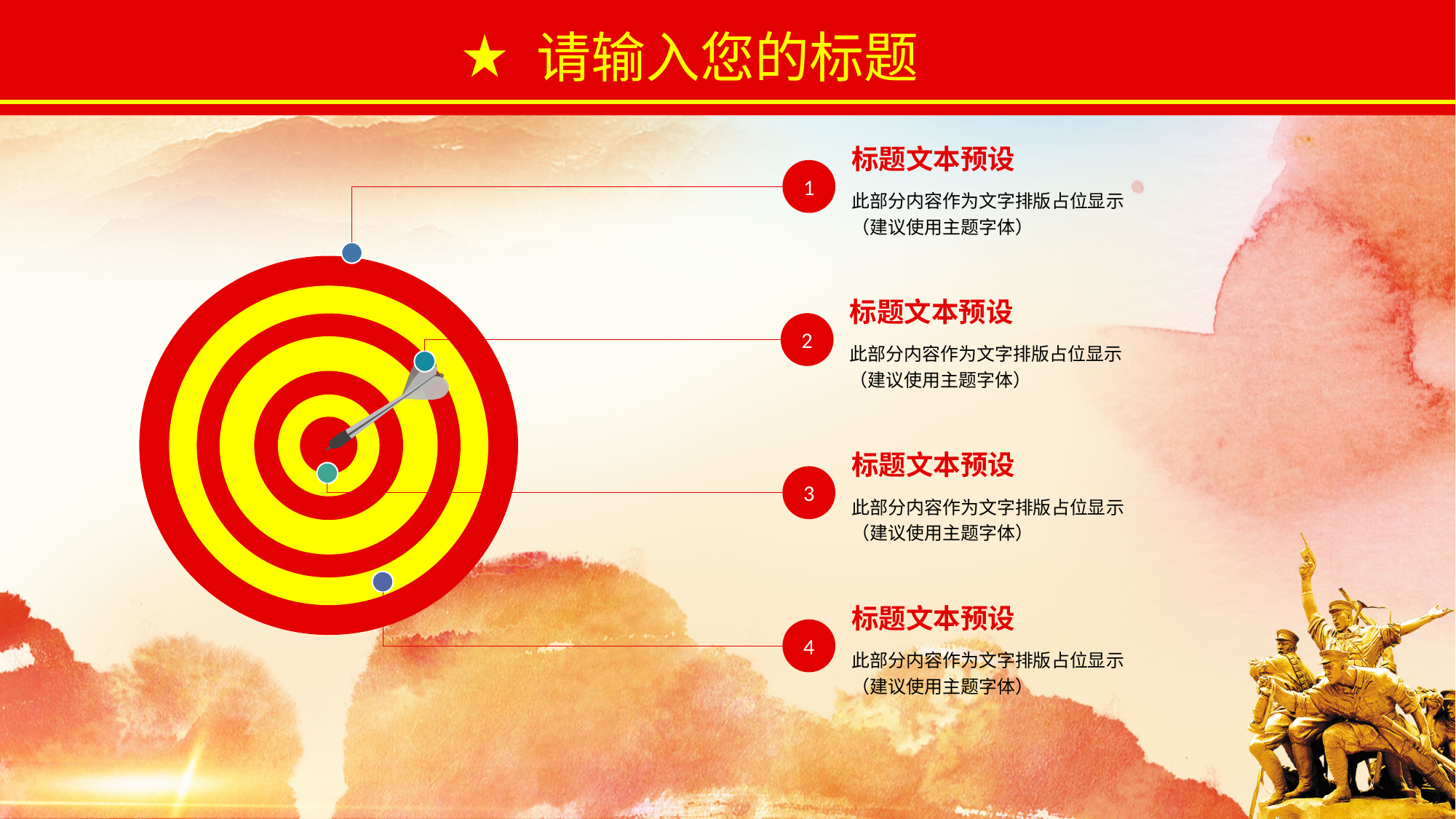

请输入您的标题

标题文本预设
1
此部分内容作为文字排版占位显示
（建议使用主题字体）

标题文本预设
2

此部分内容作为文字排版占位显示
（建议使用主题字体）

标题文本预设

3
此部分内容作为文字排版占位显示
（建议使用主题字体）

标题文本预设
4
此部分内容作为文字排版占位显示
（建议使用主题字体）